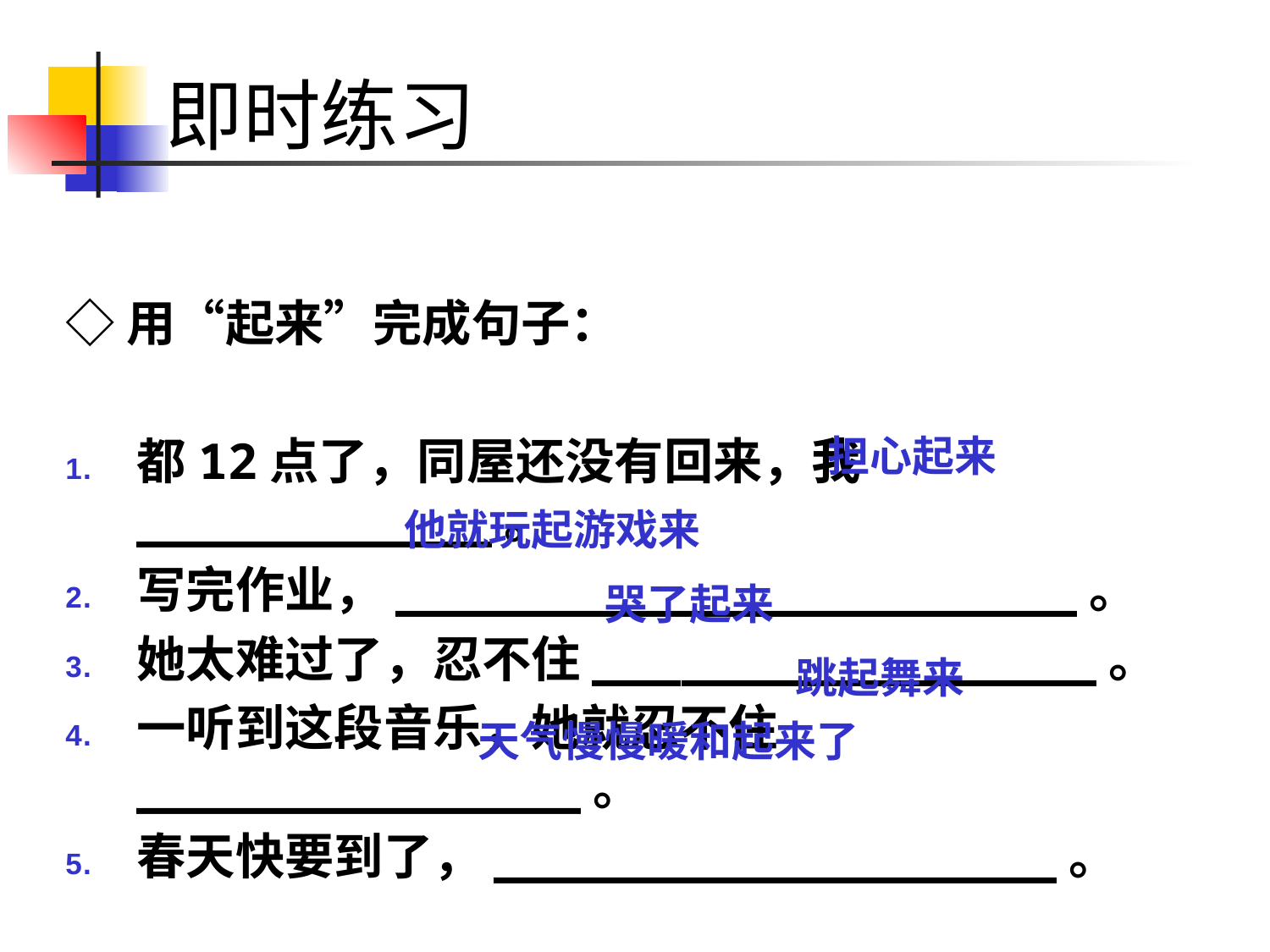

# 即时练习
◇用“起来”完成句子：

都12点了，同屋还没有回来，我____________。
写完作业，_______________________。
她太难过了，忍不住_________________。
一听到这段音乐，她就忍不住_______________。
春天快要到了，___________________。
担心起来
他就玩起游戏来
哭了起来
跳起舞来
天气慢慢暖和起来了